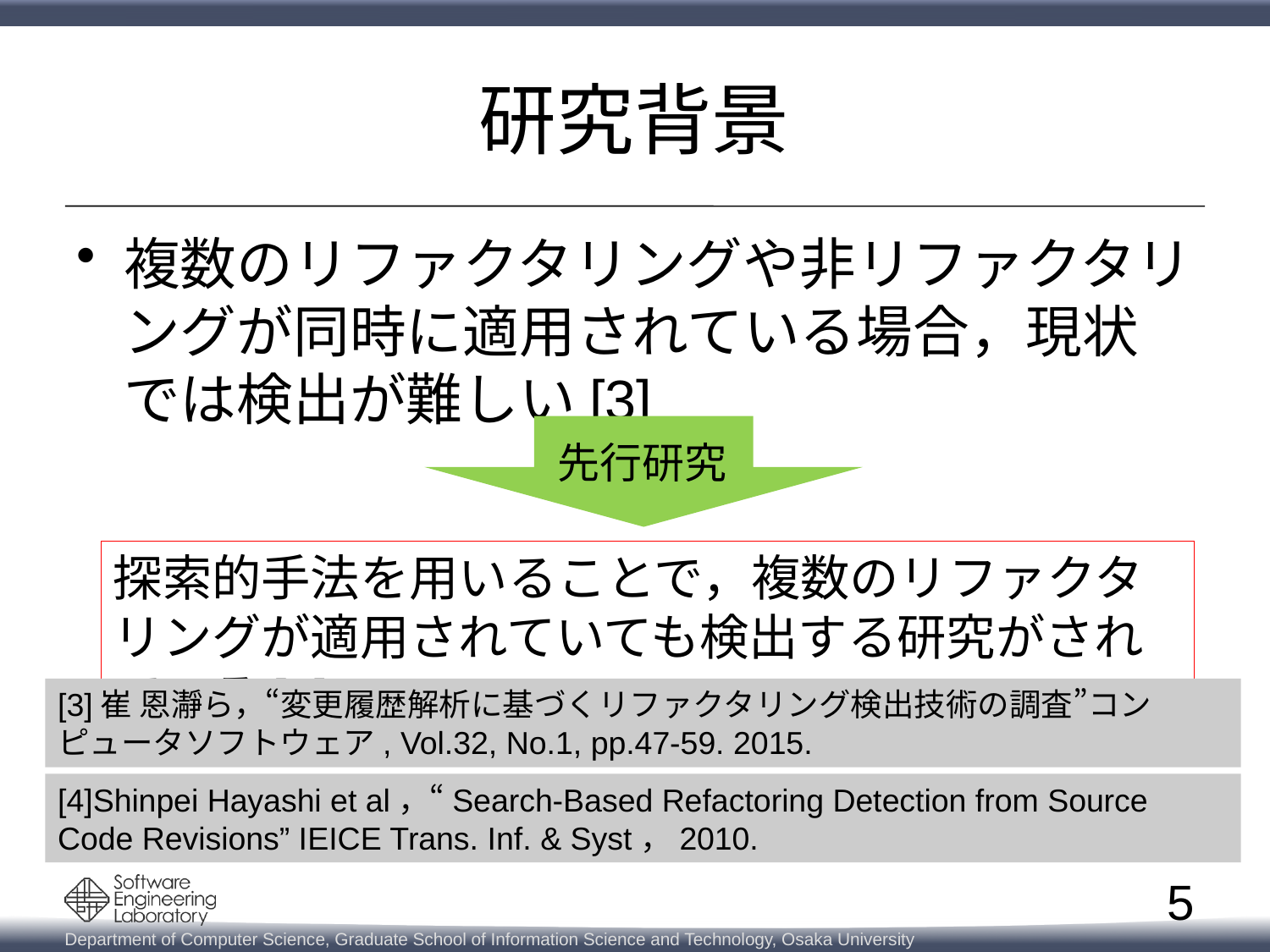

# 研究背景
複数のリファクタリングや非リファクタリングが同時に適用されている場合，現状では検出が難しい[3]

先行研究
探索的手法を用いることで，複数のリファクタリングが適用されていても検出する研究がされている[3]
[3]崔 恩瀞ら，“変更履歴解析に基づくリファクタリング検出技術の調査”コンピュータソフトウェア, Vol.32, No.1, pp.47-59. 2015.
[4]Shinpei Hayashi et al，“Search-Based Refactoring Detection from Source Code Revisions” IEICE Trans. Inf. & Syst，2010.
5